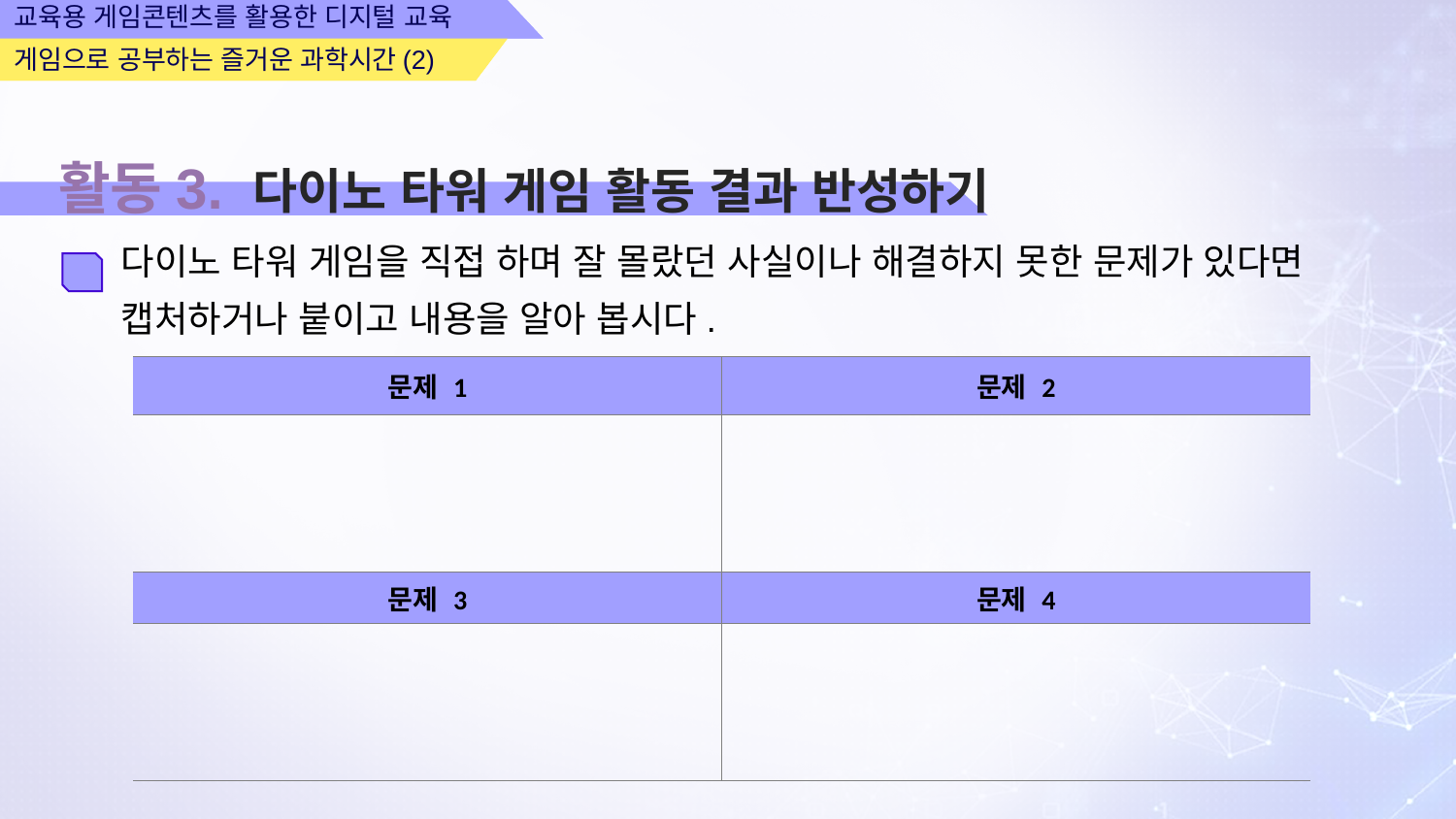

교육용 게임콘텐츠를 활용한 디지털 교육
게임으로 공부하는 즐거운 과학시간(2)

활동3. 다이노 타워 게임 활동 결과 반성하기

다이노 타워 게임을 직접 하며 잘 몰랐던 사실이나 해결하지 못한 문제가 있다면 캡처하거나 붙이고 내용을 알아 봅시다.

| 문제 1 | 문제 2 |
| --- | --- |
|  |  |
| 문제 3 | 문제 4 |
|  |  |